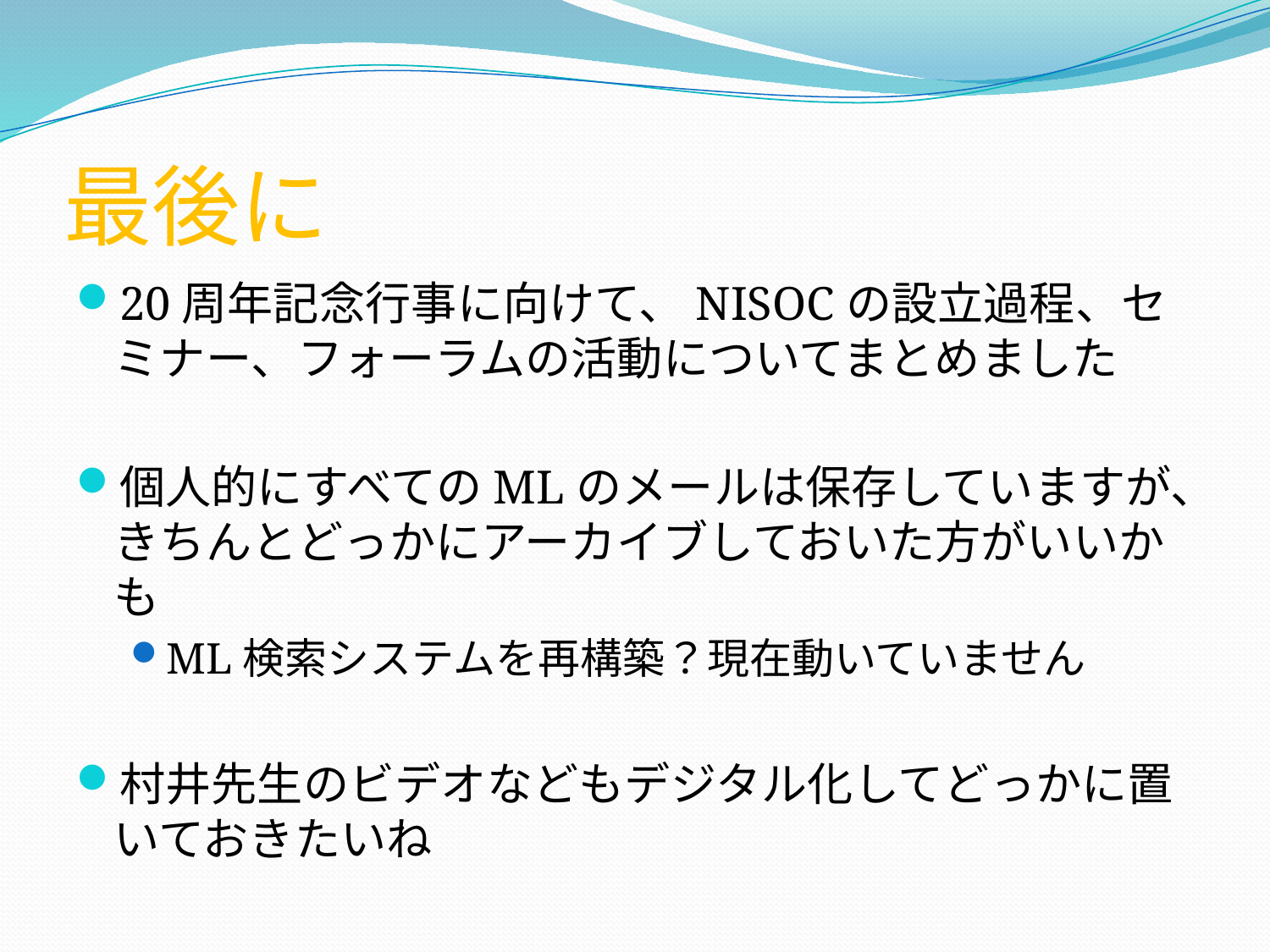

# 最後に
20周年記念行事に向けて、NISOCの設立過程、セミナー、フォーラムの活動についてまとめました

個人的にすべてのMLのメールは保存していますが、きちんとどっかにアーカイブしておいた方がいいかも
ML検索システムを再構築？現在動いていません

村井先生のビデオなどもデジタル化してどっかに置いておきたいね